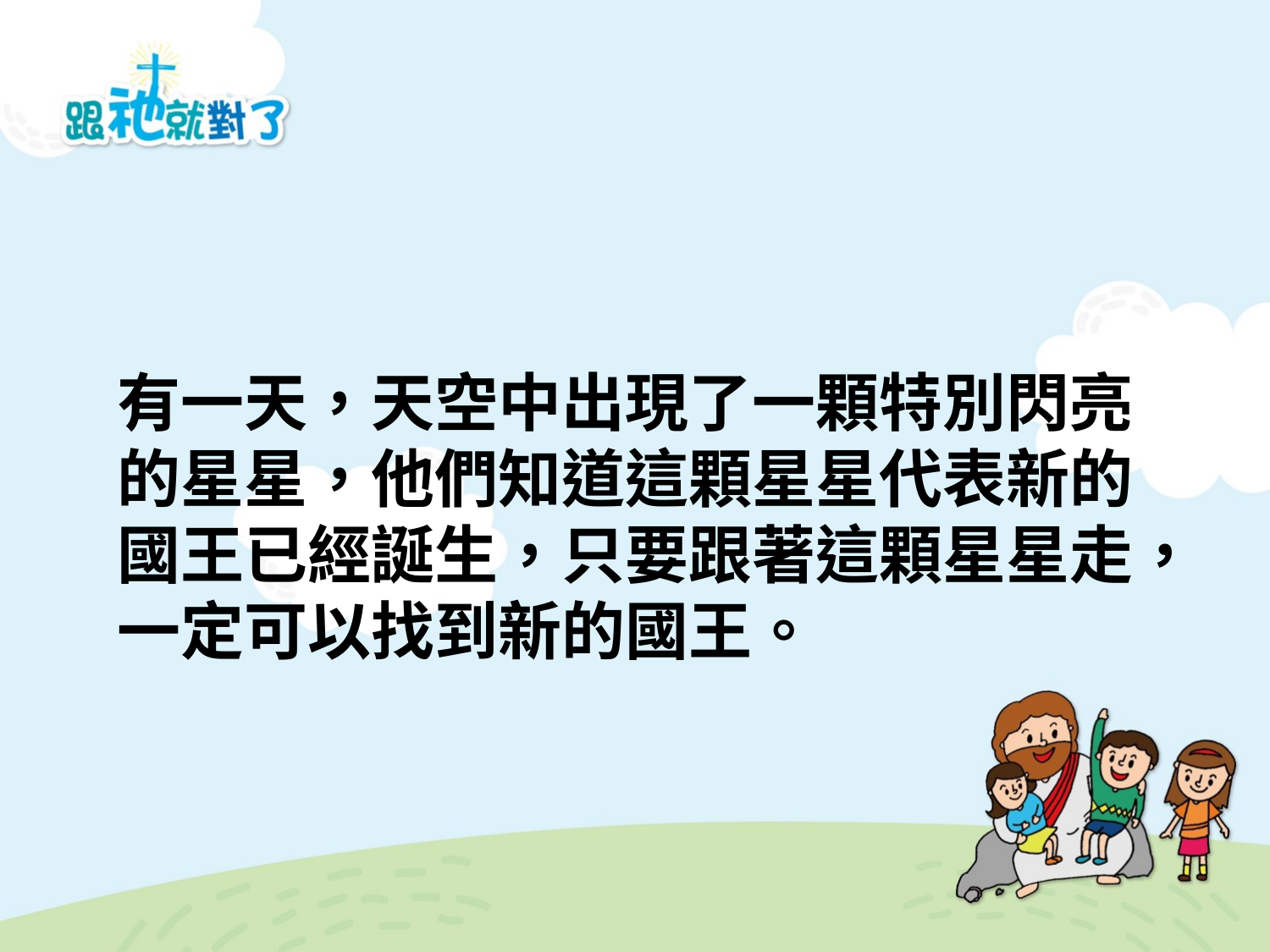

有一天，天空中出現了一顆特別閃亮的星星，他們知道這顆星星代表新的國王已經誕生，只要跟著這顆星星走，一定可以找到新的國王。